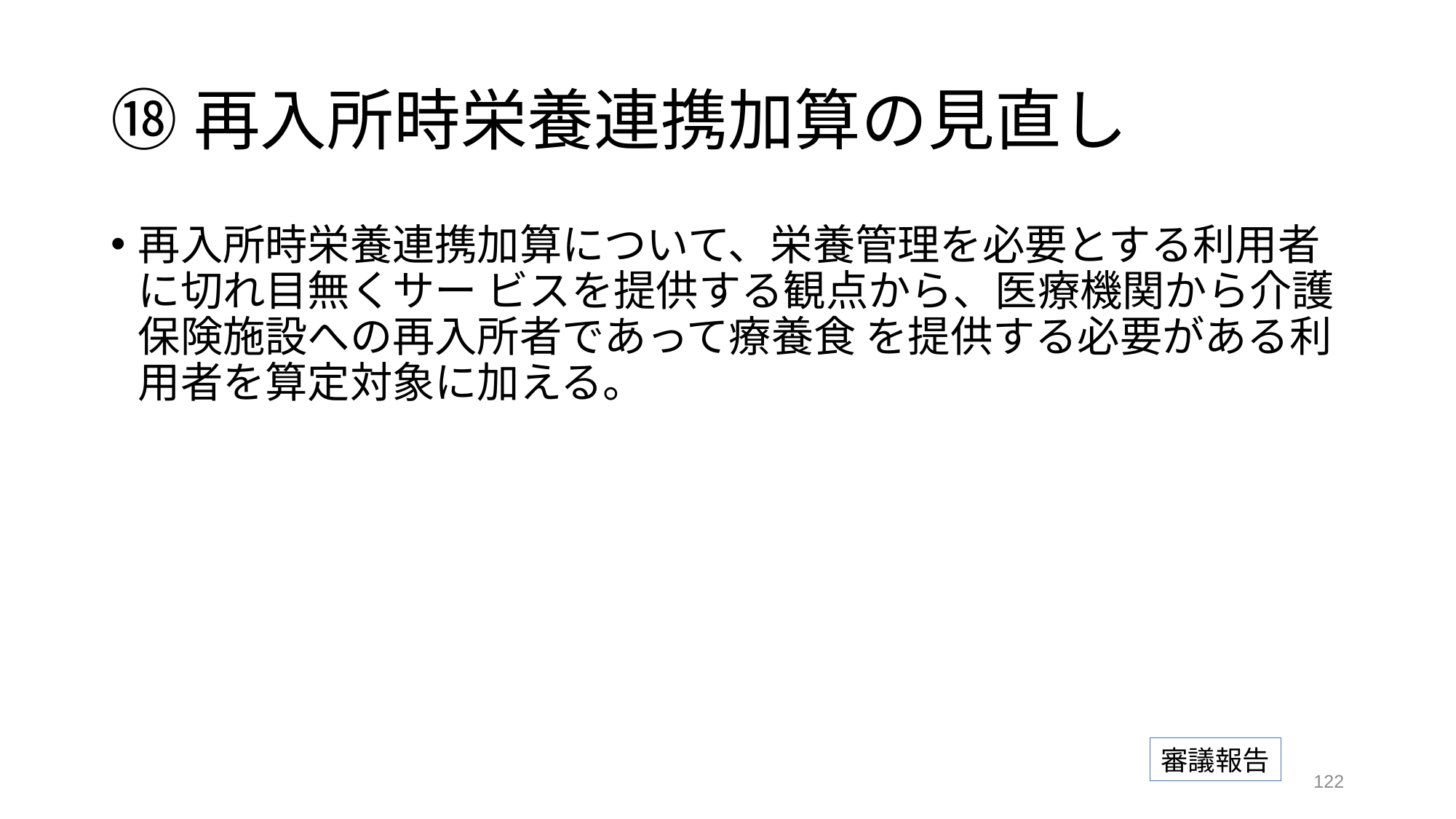

# ⑱再入所時栄養連携加算の見直し
再入所時栄養連携加算について、栄養管理を必要とする利用者に切れ目無くサー ビスを提供する観点から、医療機関から介護保険施設への再入所者であって療養食 を提供する必要がある利用者を算定対象に加える。
審議報告
122